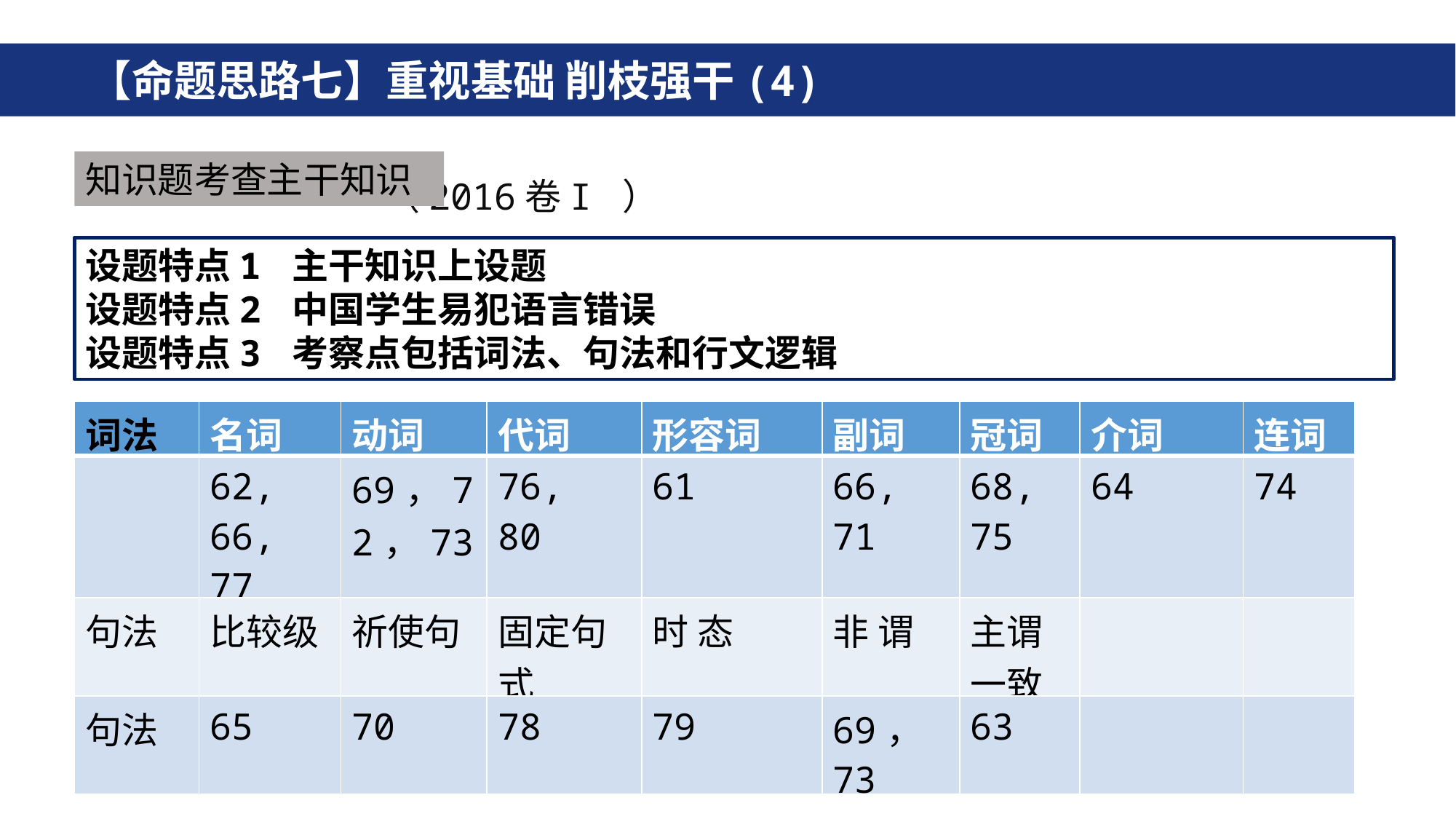

# 【命题思路七】重视基础 削枝强干(4)
知识题考查主干知识
                                （2016卷I ）

设题特点1 主干知识上设题
设题特点2 中国学生易犯语言错误
设题特点3 考察点包括词法、句法和行文逻辑
| 词法 | 名词 | 动词 | 代词 | 形容词 | 副词 | 冠词 | 介词 | 连词 |
| --- | --- | --- | --- | --- | --- | --- | --- | --- |
|  | 62, 66, 77 | 69，72，73， | 76, 80 | 61 | 66, 71 | 68, 75 | 64 | 74 |
| 句法 | 比较级 | 祈使句 | 固定句式 | 时 态 | 非 谓 | 主谓一致 |  |  |
| 句法 | 65 | 70 | 78 | 79 | 69，73 | 63 |  |  |